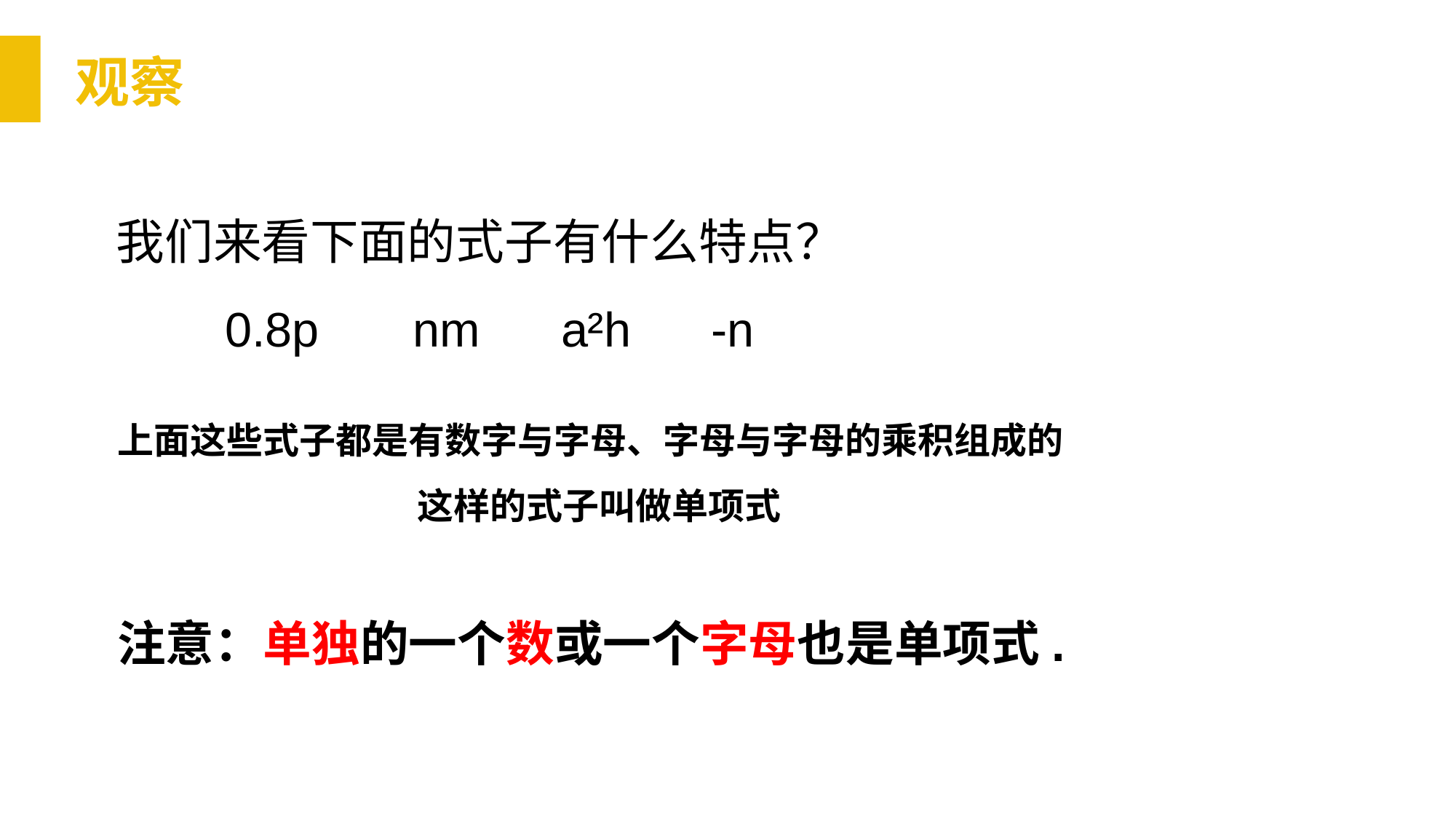

观察
我们来看下面的式子有什么特点？
	0.8p       nm      a²h      -n
上面这些式子都是有数字与字母、字母与字母的乘积组成的
这样的式子叫做单项式
注意：单独的一个数或一个字母也是单项式.